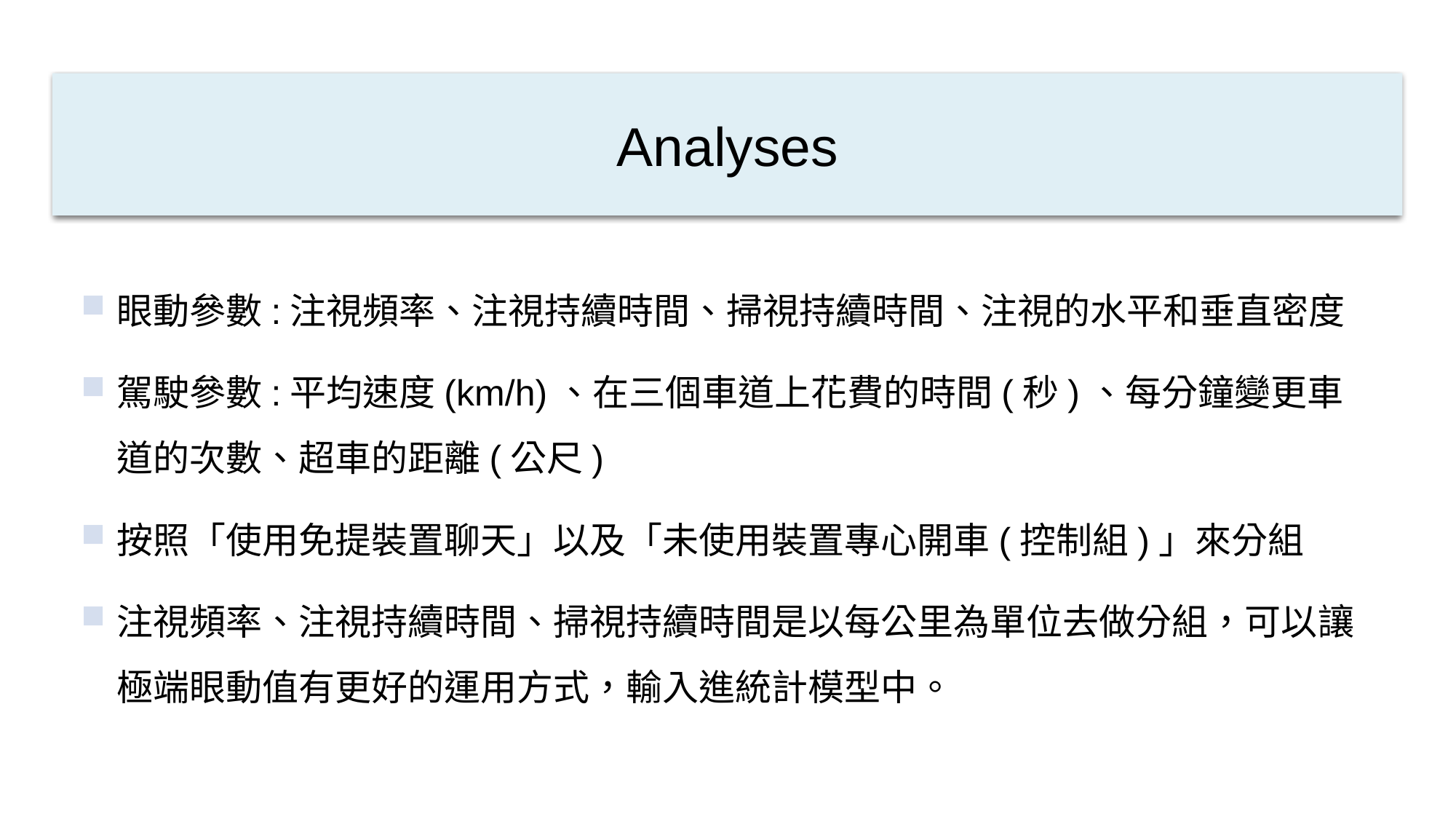

# Analyses
眼動參數:注視頻率、注視持續時間、掃視持續時間、注視的水平和垂直密度
駕駛參數:平均速度(km/h)、在三個車道上花費的時間(秒)、每分鐘變更車道的次數、超車的距離(公尺)
按照「使用免提裝置聊天」以及「未使用裝置專心開車(控制組)」來分組
注視頻率、注視持續時間、掃視持續時間是以每公里為單位去做分組，可以讓極端眼動值有更好的運用方式，輸入進統計模型中。